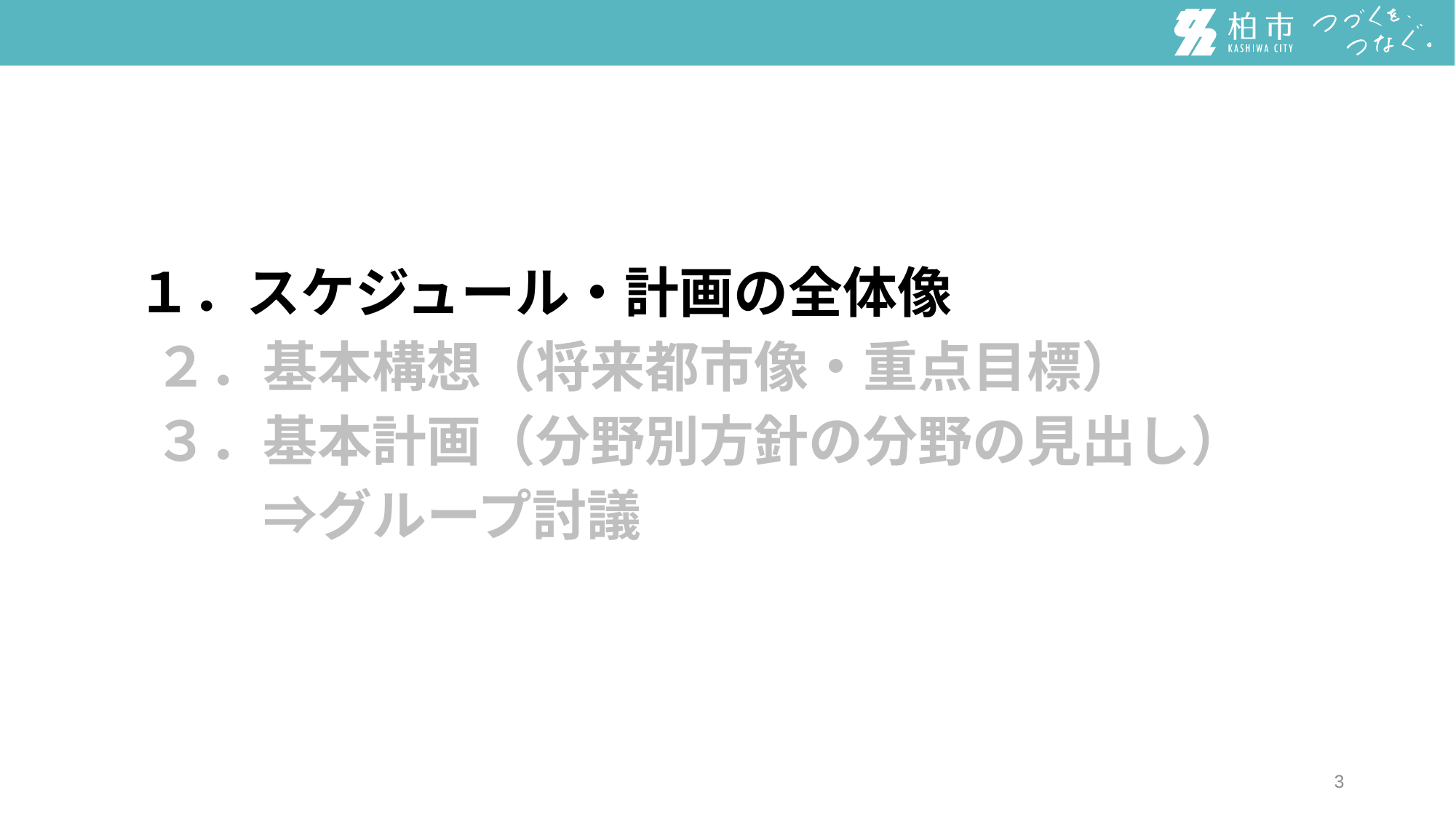

１．スケジュール・計画の全体像
　２．基本構想（将来都市像・重点目標）
　３．基本計画（分野別方針の分野の見出し）
　　　⇒グループ討議
3